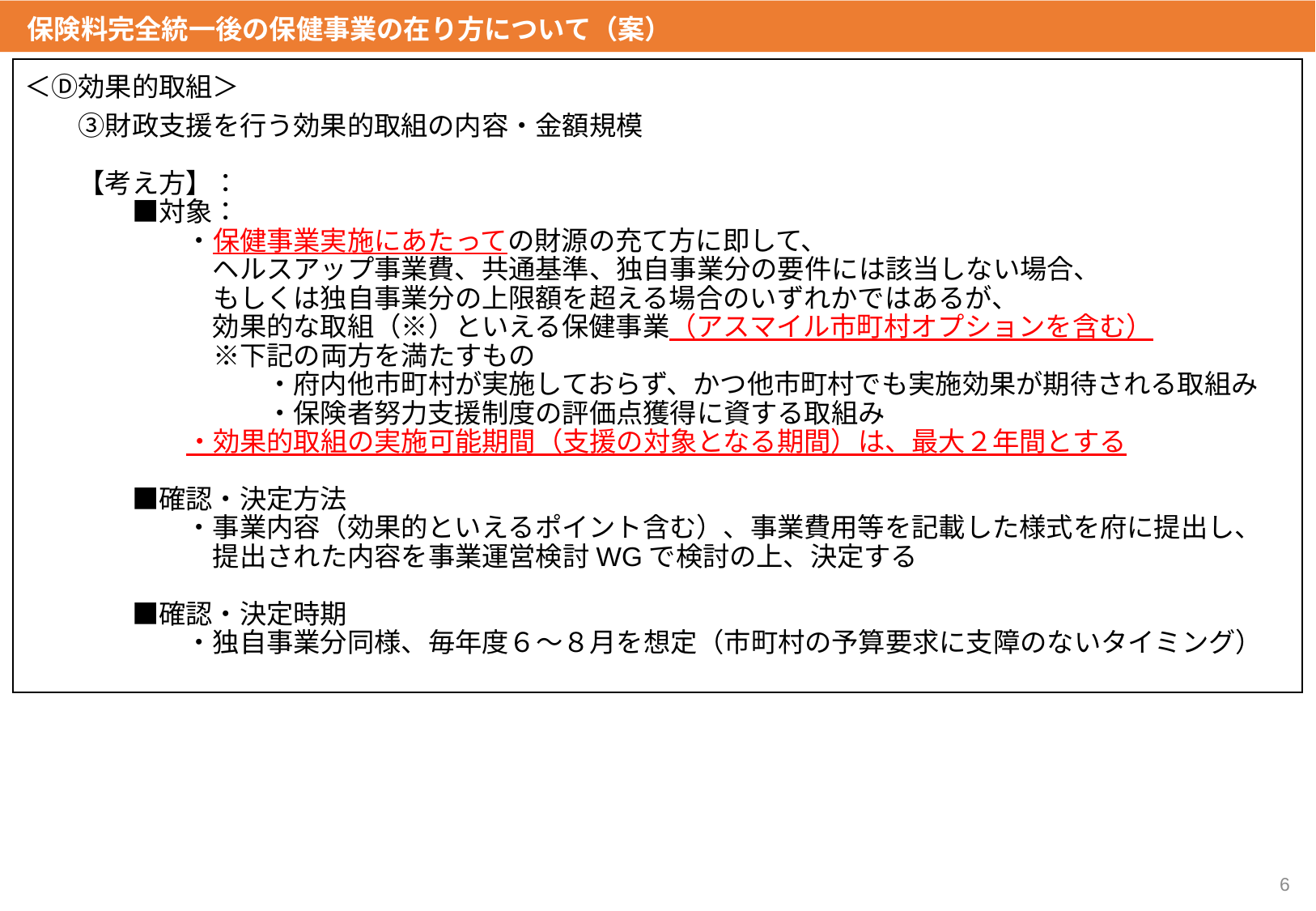

保険料完全統一後の保健事業の在り方について（案）

＜Ⓓ効果的取組＞
　　③財政支援を行う効果的取組の内容・金額規模

　　【考え方】：
　　　　■対象：
　　　　　　・保健事業実施にあたっての財源の充て方に即して、
　　　　　　　ヘルスアップ事業費、共通基準、独自事業分の要件には該当しない場合、
　　　　　　　もしくは独自事業分の上限額を超える場合のいずれかではあるが、
　　　　　　　効果的な取組（※）といえる保健事業（アスマイル市町村オプションを含む）
　　　　　　　※下記の両方を満たすもの
　　　　　　　　　・府内他市町村が実施しておらず、かつ他市町村でも実施効果が期待される取組み
　　　　　　　　　・保険者努力支援制度の評価点獲得に資する取組み
　　　　　　・効果的取組の実施可能期間（支援の対象となる期間）は、最大２年間とする

　　　　■確認・決定方法
　　　　　　・事業内容（効果的といえるポイント含む）、事業費用等を記載した様式を府に提出し、
　　　　　　　提出された内容を事業運営検討WGで検討の上、決定する

　　　　■確認・決定時期
　　　　　　・独自事業分同様、毎年度６～８月を想定（市町村の予算要求に支障のないタイミング）

6